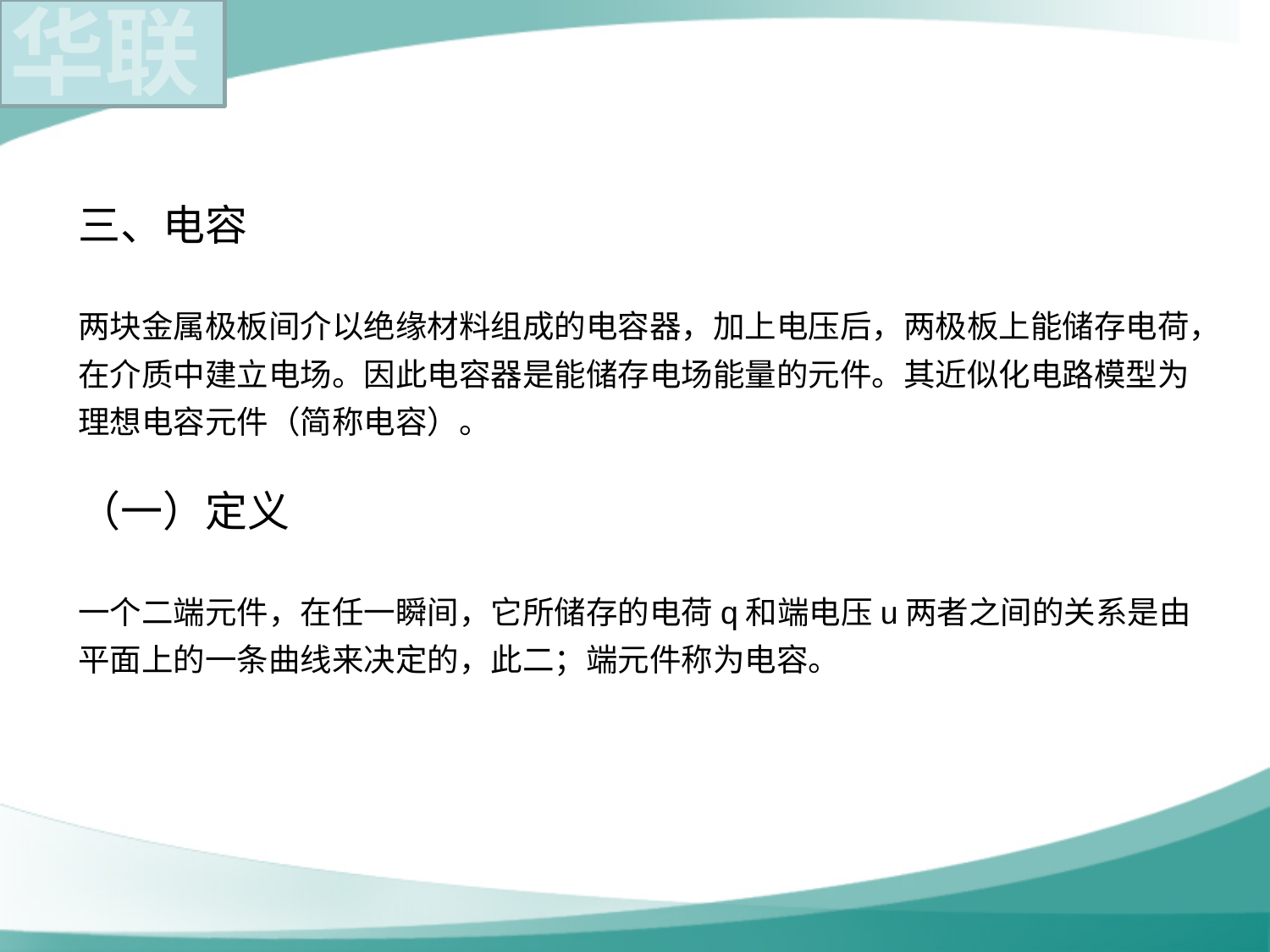

三、电容
两块金属极板间介以绝缘材料组成的电容器，加上电压后，两极板上能储存电荷，在介质中建立电场。因此电容器是能储存电场能量的元件。其近似化电路模型为理想电容元件（简称电容）。

（一）定义

一个二端元件，在任一瞬间，它所储存的电荷q和端电压u两者之间的关系是由平面上的一条曲线来决定的，此二；端元件称为电容。